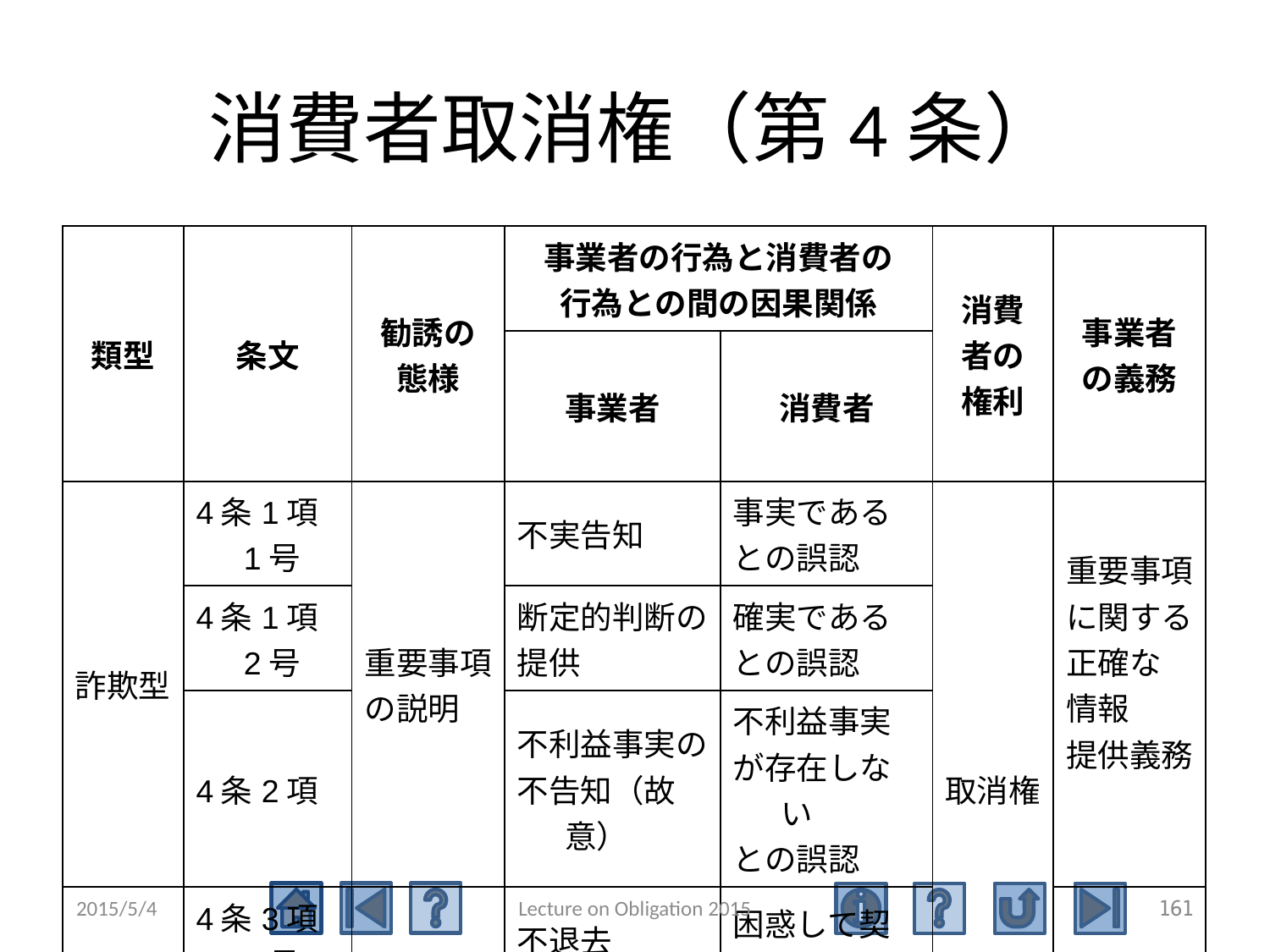

# 消費者取消権（第4条）
| 類型 | 条文 | 勧誘の 態様 | 事業者の行為と消費者の 行為との間の因果関係 |  | 消費 者の 権利 | 事業者 の義務 |
| --- | --- | --- | --- | --- | --- | --- |
|  |  |  | 事業者 | 消費者 |  |  |
| 詐欺型 | 4条1項1号 | 重要事項 の説明 | 不実告知 | 事実である との誤認 | 取消権 | 重要事項 に関する 正確な 情報 提供義務 |
|  | 4条1項2号 |  | 断定的判断の 提供 | 確実である との誤認 |  |  |
|  | 4条2項 |  | 不利益事実の 不告知（故意） | 不利益事実 が存在しない との誤認 |  |  |
| 強迫型 | 4条3項1号 | 勧誘行為 | 不退去 | 困惑して契約 の申込み 又は承諾 |  | 適正な 勧誘義務 |
|  | 4条3項2号 |  | 監禁 |  |  |  |
2015/5/4
Lecture on Obligation 2015
161